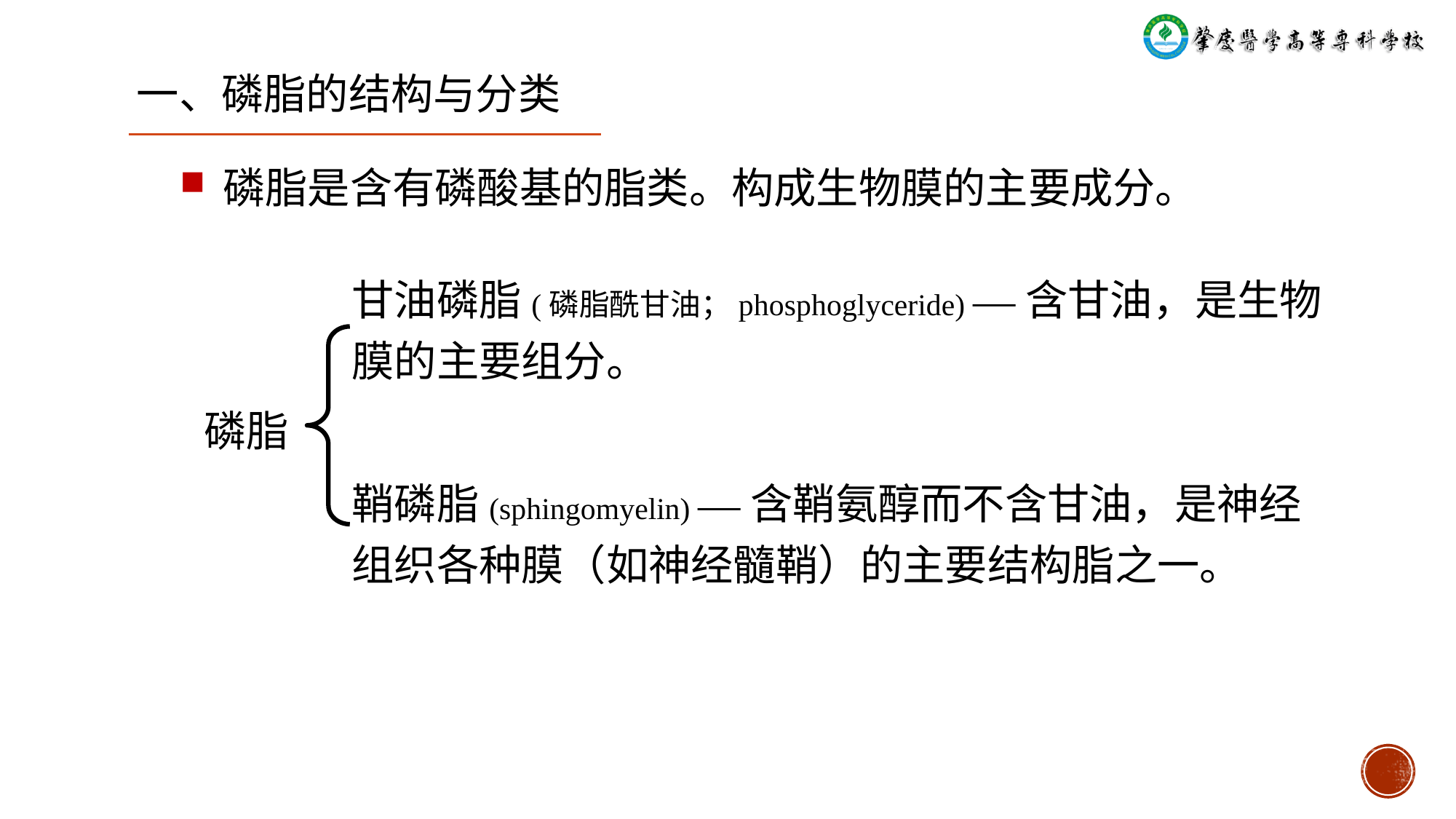

一、磷脂的结构与分类
磷脂是含有磷酸基的脂类。构成生物膜的主要成分。
甘油磷脂(磷脂酰甘油；phosphoglyceride) —含甘油，是生物膜的主要组分。

磷脂
鞘磷脂(sphingomyelin) —含鞘氨醇而不含甘油，是神经组织各种膜（如神经髓鞘）的主要结构脂之一。